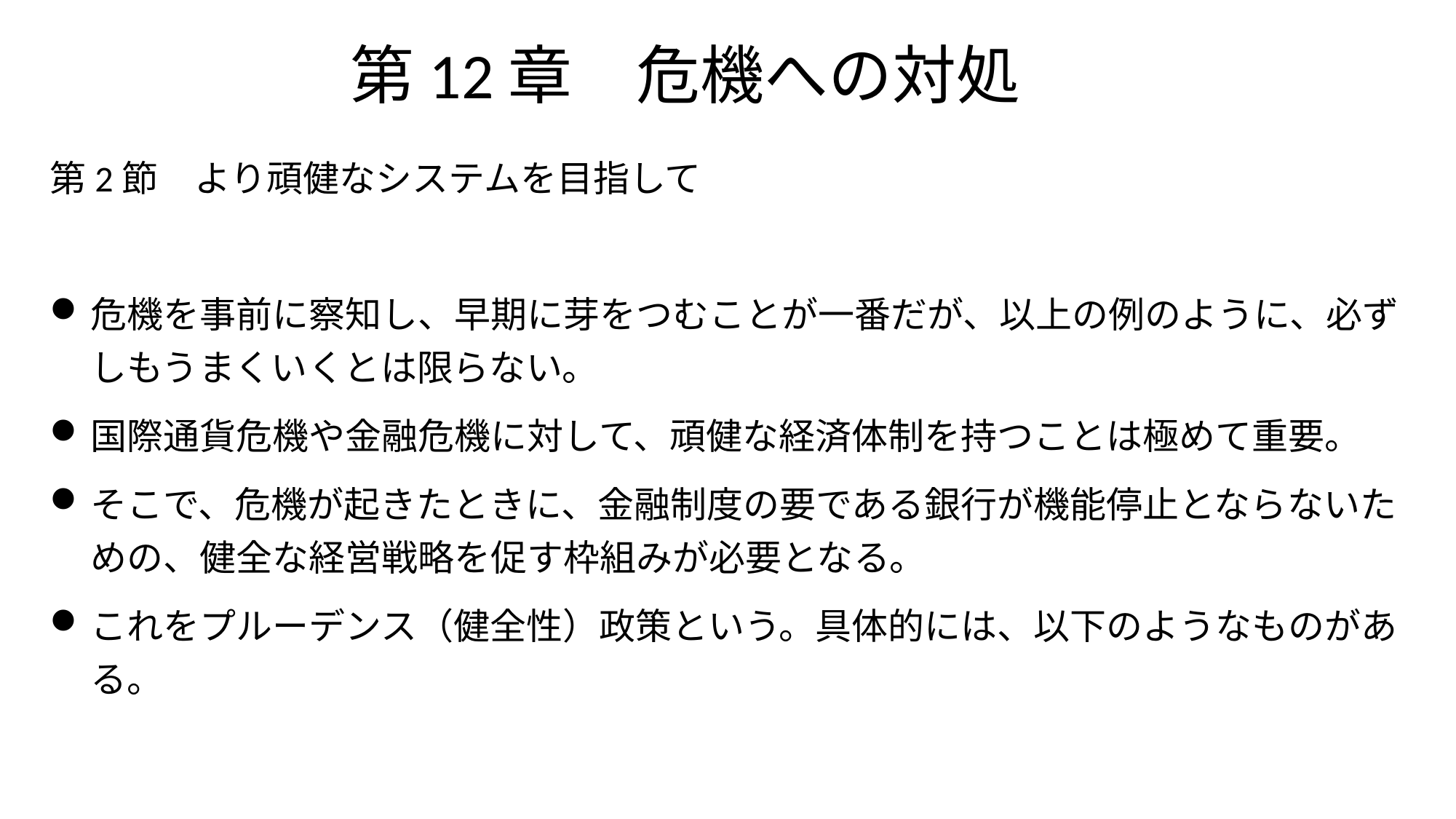

# 第12章　危機への対処
第2節　より頑健なシステムを目指して

危機を事前に察知し、早期に芽をつむことが一番だが、以上の例のように、必ずしもうまくいくとは限らない。
国際通貨危機や金融危機に対して、頑健な経済体制を持つことは極めて重要。
そこで、危機が起きたときに、金融制度の要である銀行が機能停止とならないための、健全な経営戦略を促す枠組みが必要となる。
これをプルーデンス（健全性）政策という。具体的には、以下のようなものがある。